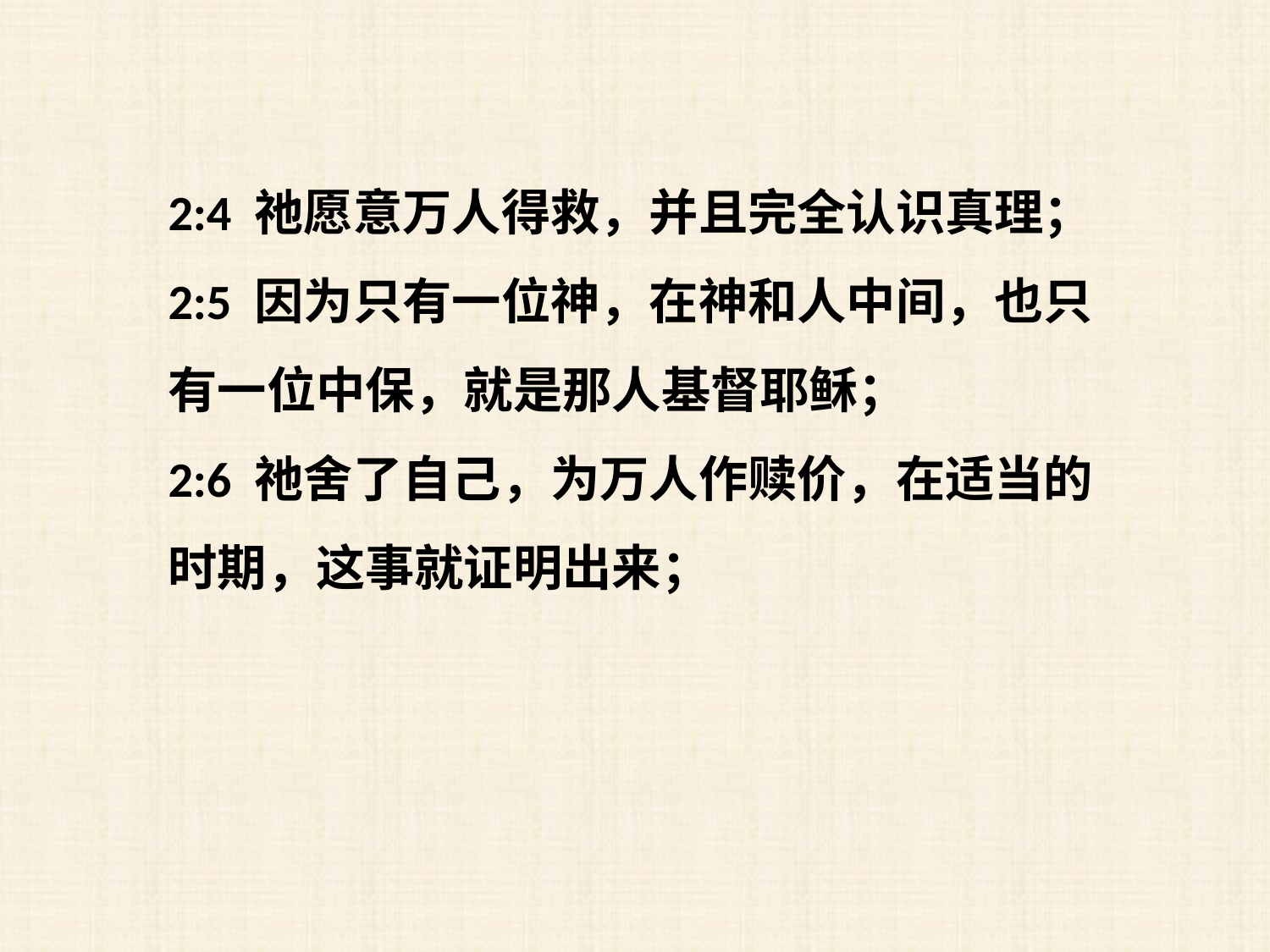

2:4 祂愿意万人得救，并且完全认识真理；
2:5 因为只有一位神，在神和人中间，也只有一位中保，就是那人基督耶稣；
2:6 祂舍了自己，为万人作赎价，在适当的时期，这事就证明出来；